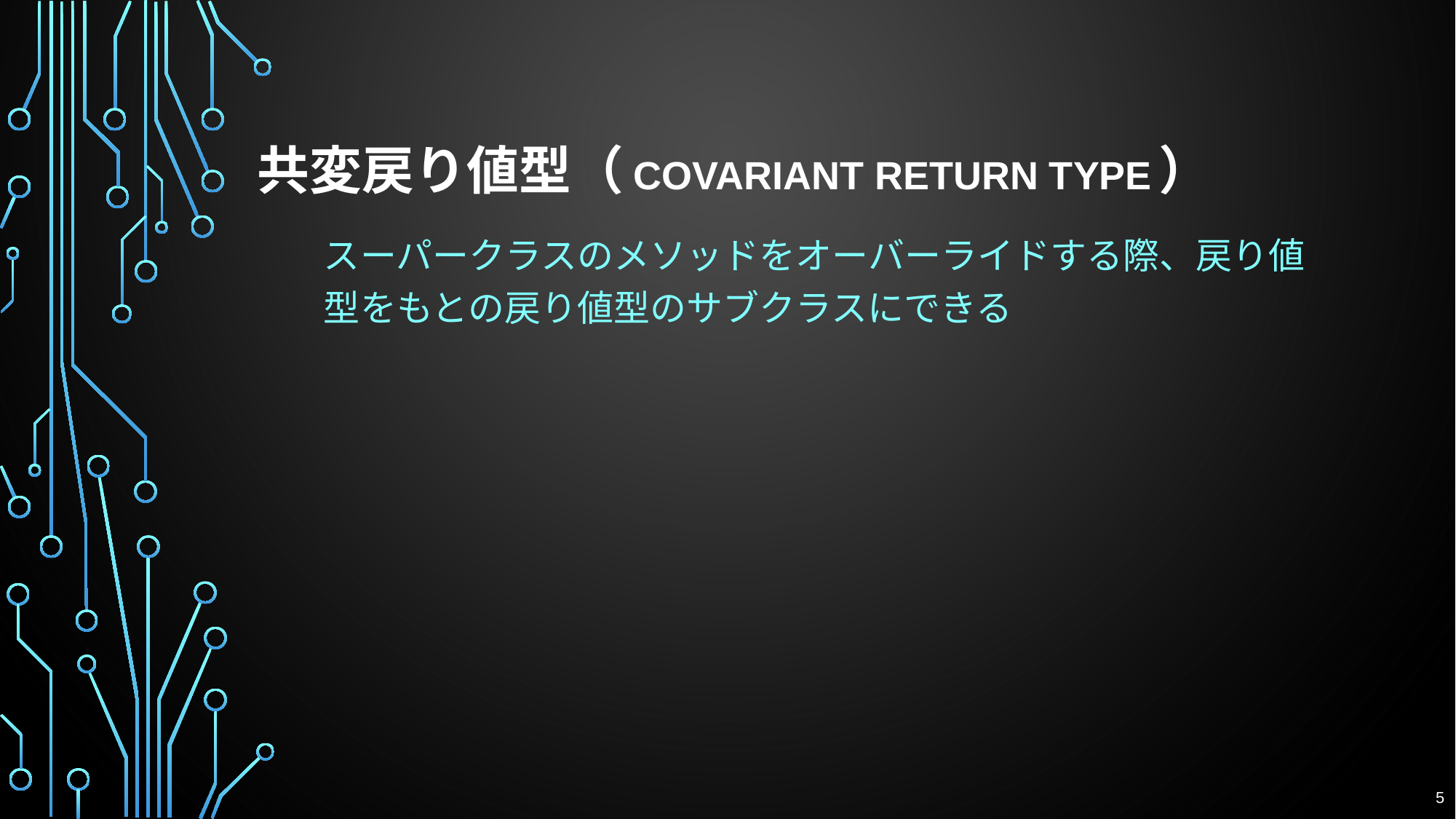

# 共変戻り値型（covariant return type）

スーパークラスのメソッドをオーバーライドする際、戻り値型をもとの戻り値型のサブクラスにできる

5